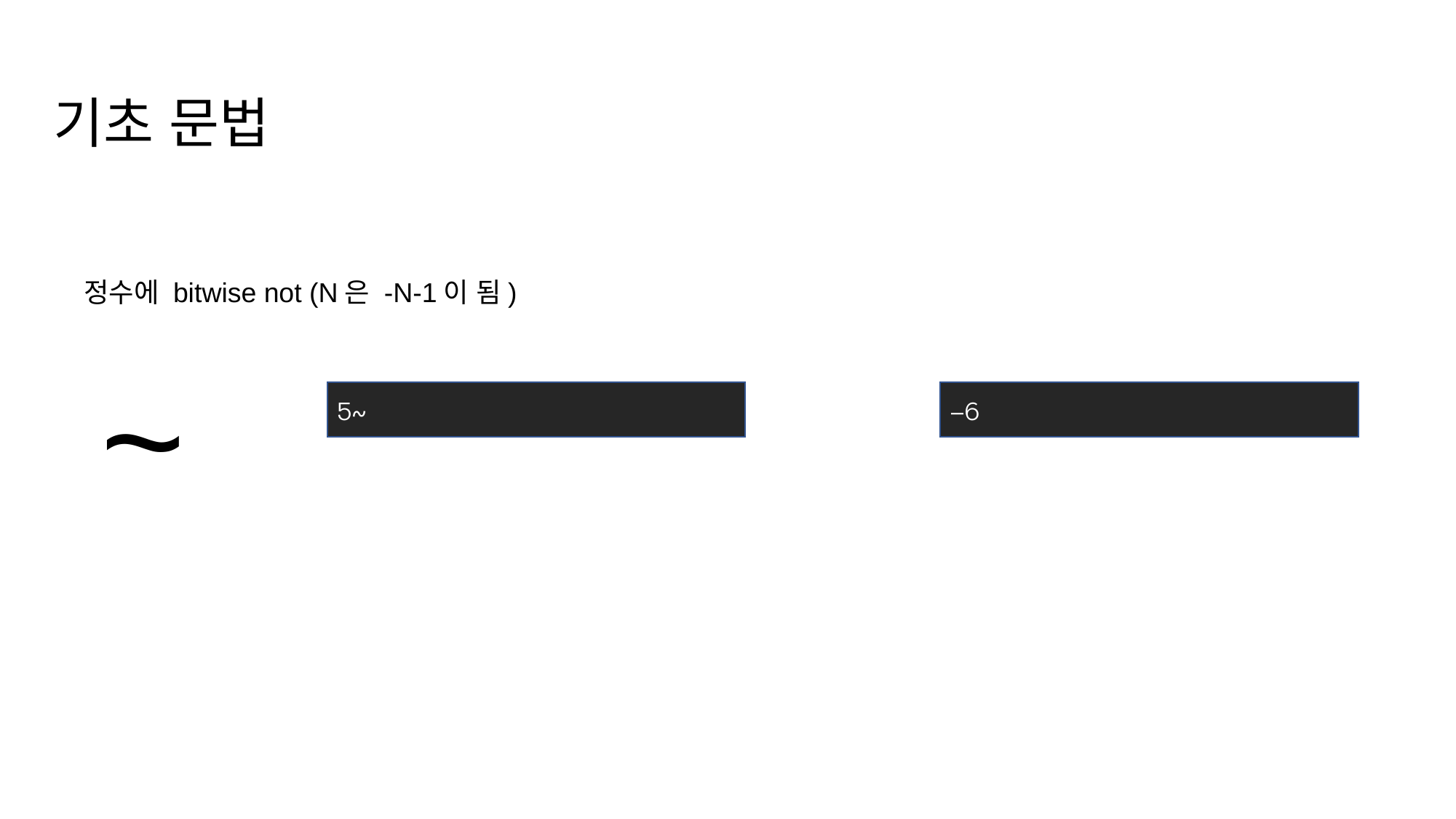

기초 문법
~
정수에 bitwise not (N은 -N-1이 됨)
5~
-6